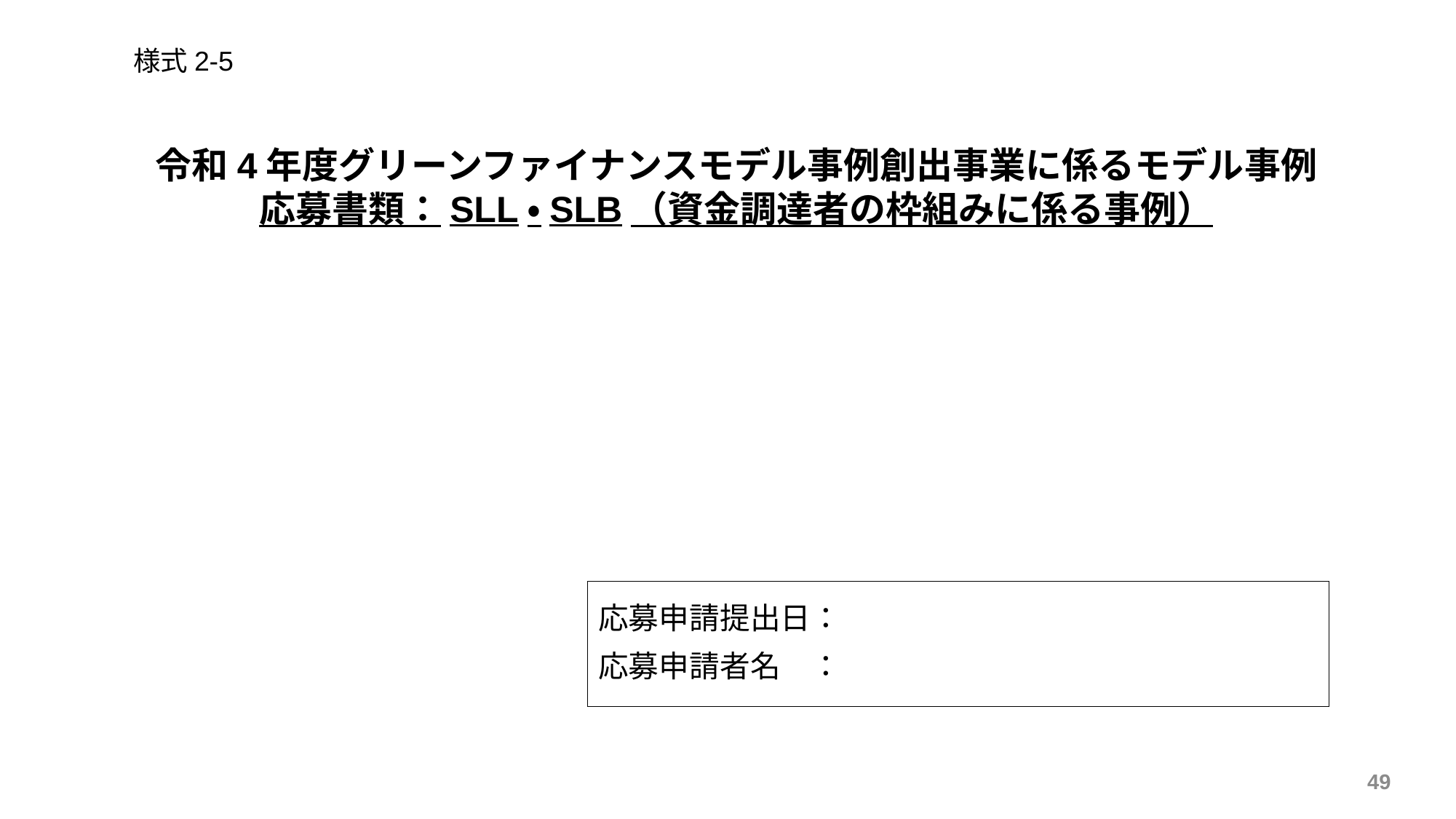

様式2-5
令和4年度グリーンファイナンスモデル事例創出事業に係るモデル事例 応募書類：SLL・SLB（資金調達者の枠組みに係る事例）
応募申請提出日：
応募申請者名　：
49